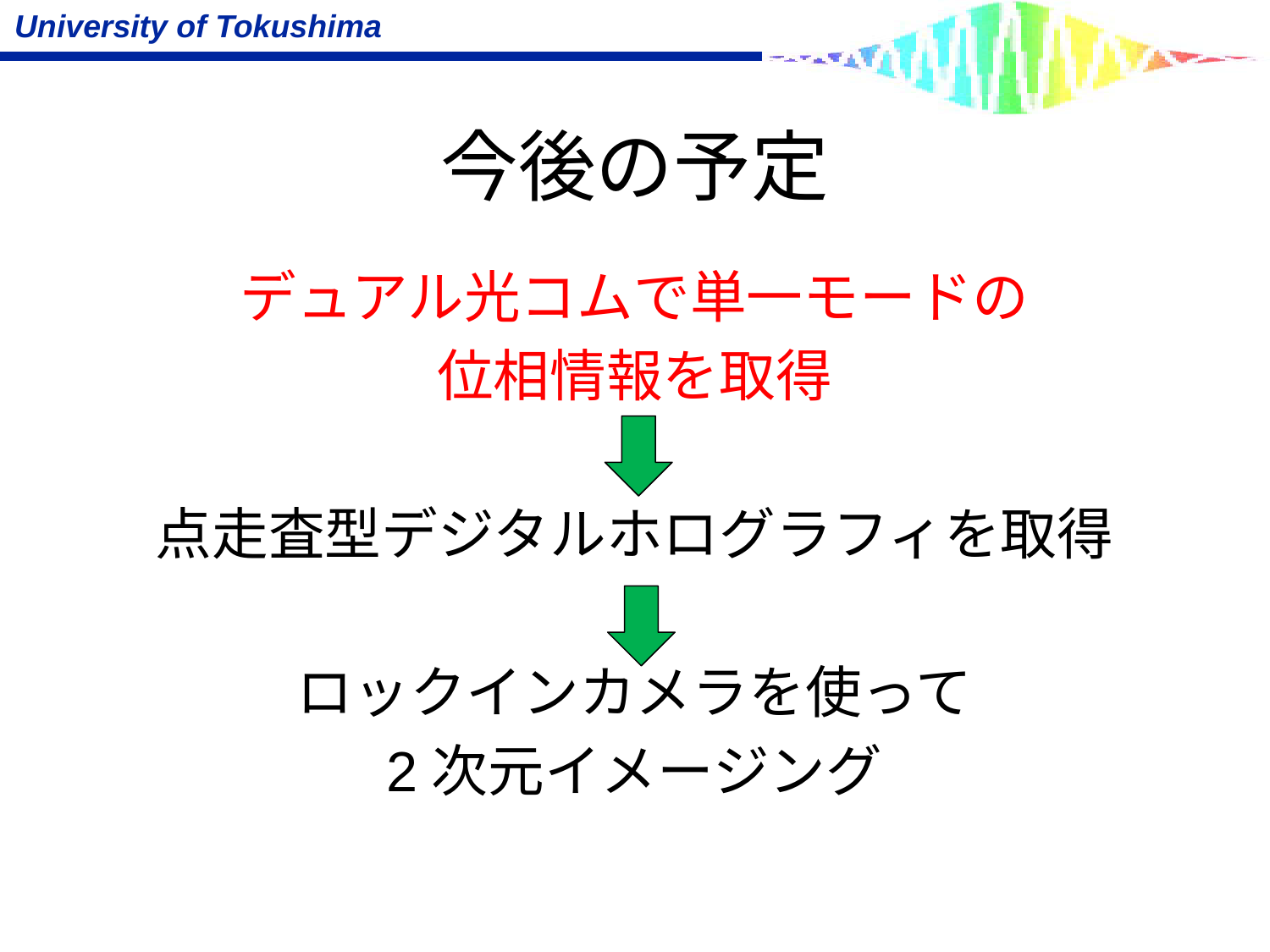

# 今後の予定
デュアル光コムで単一モードの
位相情報を取得

点走査型デジタルホログラフィを取得

ロックインカメラを使って
2次元イメージング